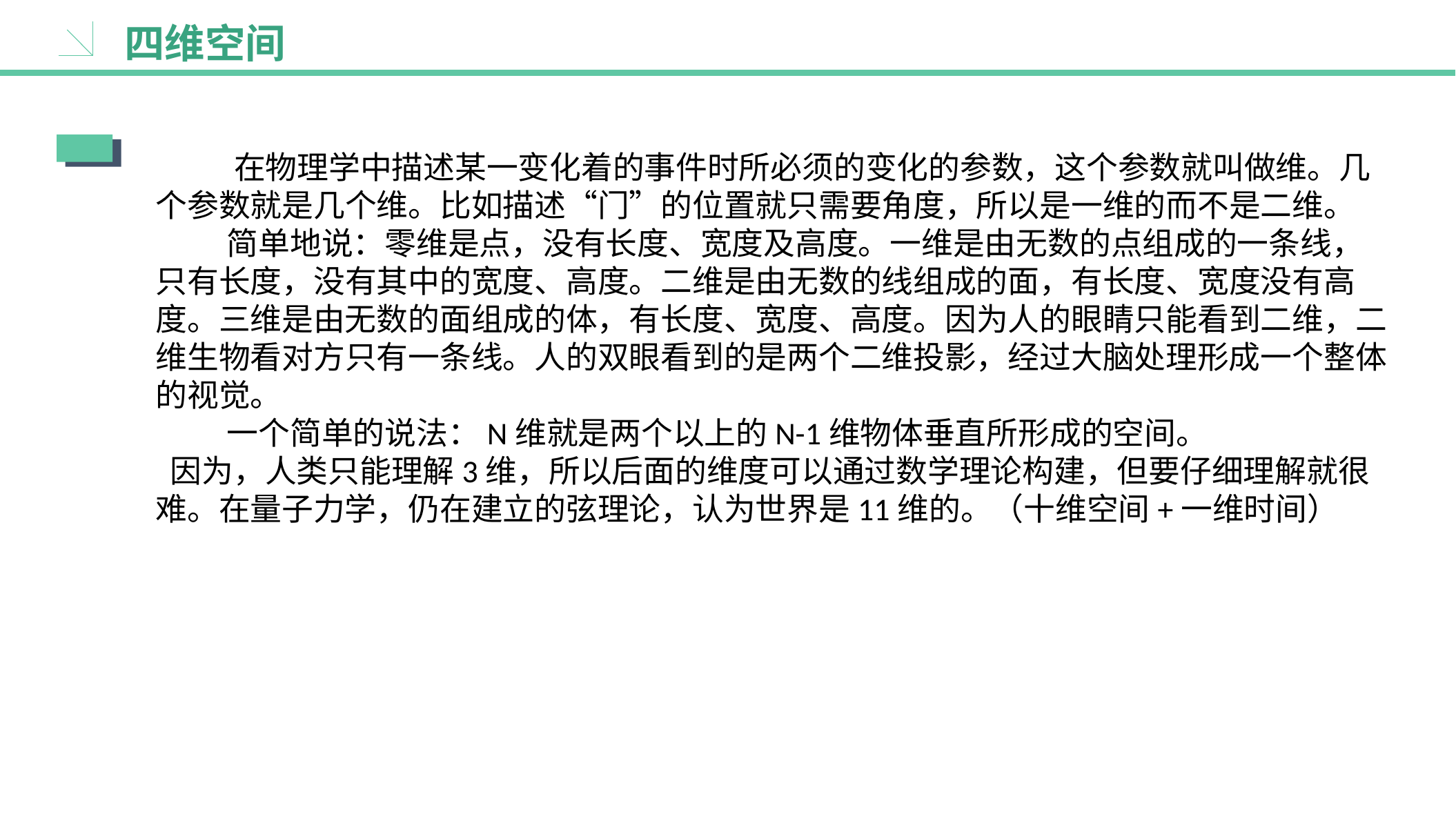

四维空间

          在物理学中描述某一变化着的事件时所必须的变化的参数，这个参数就叫做维。几个参数就是几个维。比如描述“门”的位置就只需要角度，所以是一维的而不是二维。
         简单地说：零维是点，没有长度、宽度及高度。一维是由无数的点组成的一条线，只有长度，没有其中的宽度、高度。二维是由无数的线组成的面，有长度、宽度没有高度。三维是由无数的面组成的体，有长度、宽度、高度。因为人的眼睛只能看到二维，二维生物看对方只有一条线。人的双眼看到的是两个二维投影，经过大脑处理形成一个整体的视觉。
         一个简单的说法：N维就是两个以上的N-1维物体垂直所形成的空间。
 因为，人类只能理解3维，所以后面的维度可以通过数学理论构建，但要仔细理解就很难。在量子力学，仍在建立的弦理论，认为世界是11维的。（十维空间+一维时间）